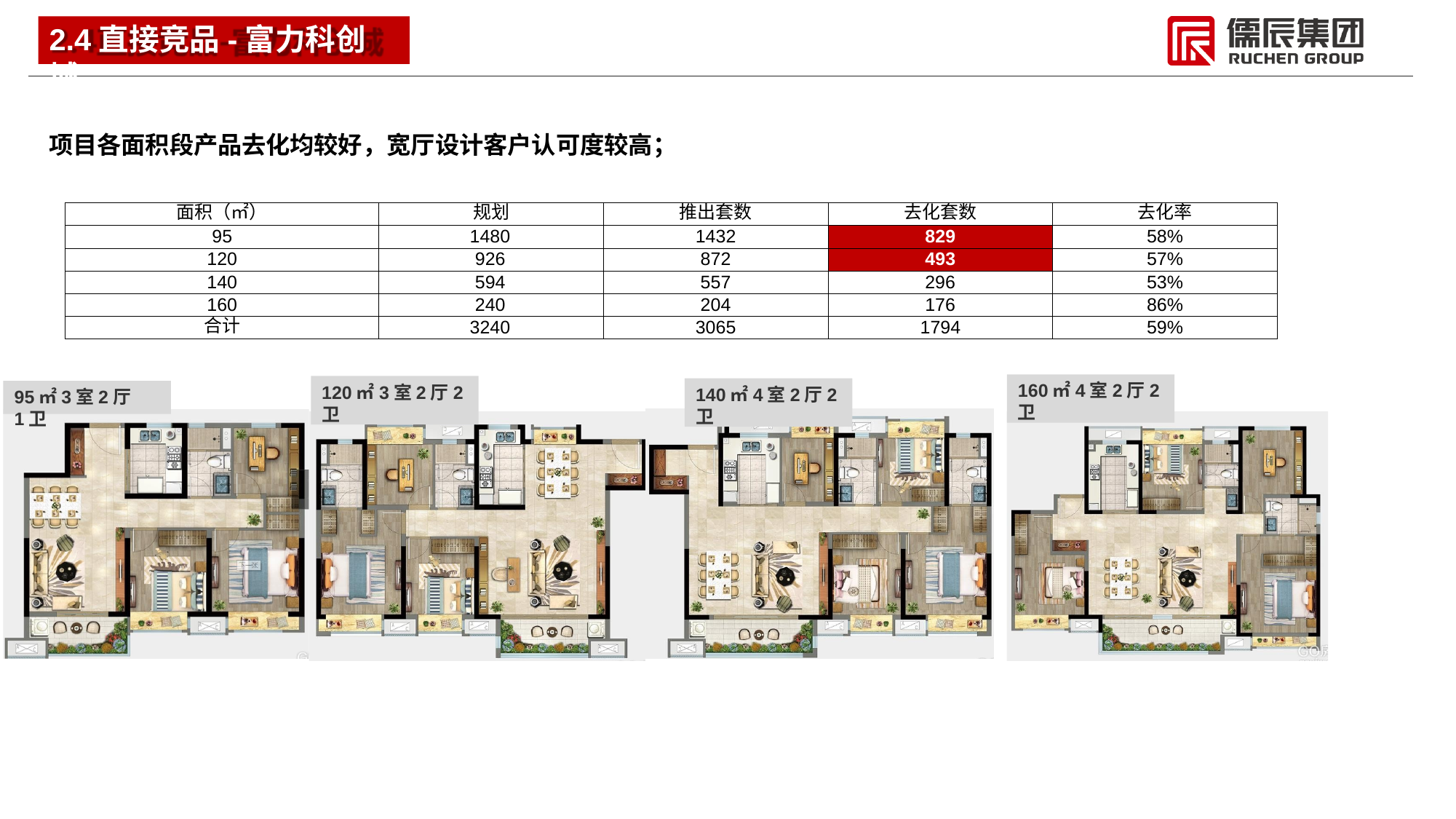

# 2.4直接竞品-富力科创城

项目各面积段产品去化均较好，宽厅设计客户认可度较高；
| 面积（㎡） | 规划 | 推出套数 | 去化套数 | 去化率 |
| --- | --- | --- | --- | --- |
| 95 | 1480 | 1432 | 829 | 58% |
| 120 | 926 | 872 | 493 | 57% |
| 140 | 594 | 557 | 296 | 53% |
| 160 | 240 | 204 | 176 | 86% |
| 合计 | 3240 | 3065 | 1794 | 59% |
160㎡4室2厅2卫
120㎡3室2厅2卫
140㎡4室2厅2卫

95㎡3室2厅1卫